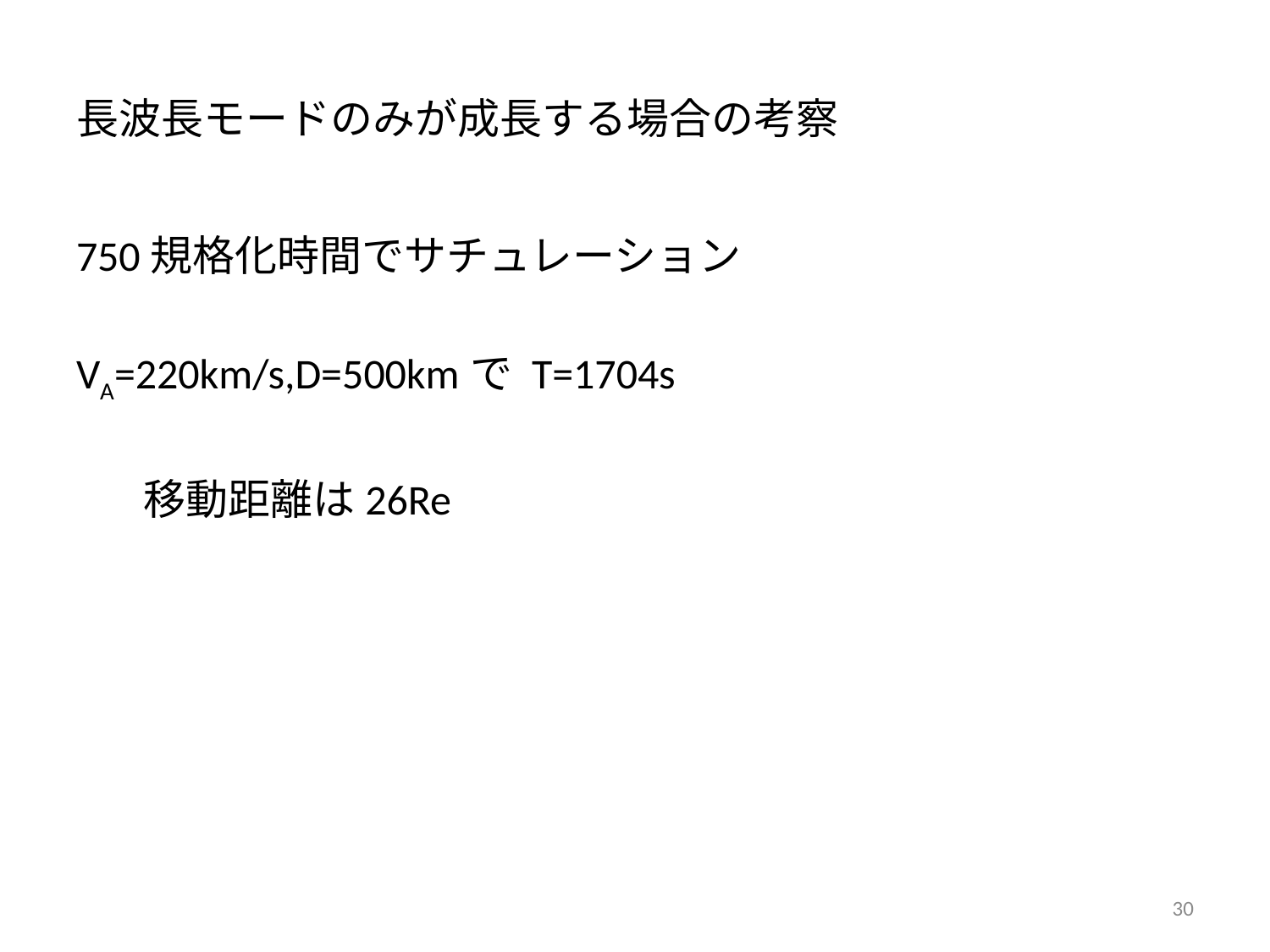

# 長波長モードのみが成長する場合の考察
750規格化時間でサチュレーション

VA=220km/s,D=500kmで T=1704s

      移動距離は26Re

30